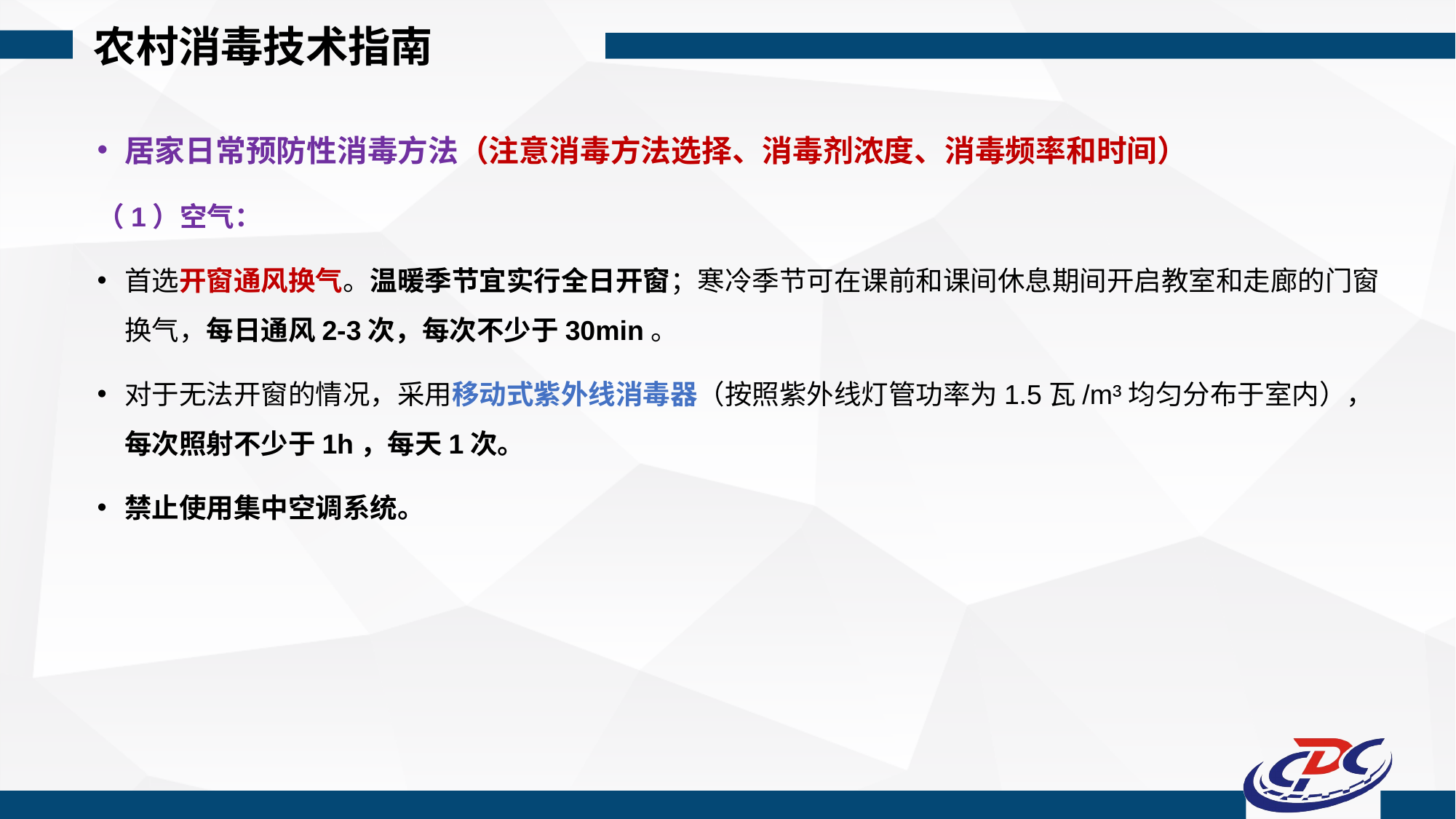

农村消毒技术指南

居家日常预防性消毒方法（注意消毒方法选择、消毒剂浓度、消毒频率和时间）
（1）空气：
首选开窗通风换气。温暖季节宜实行全日开窗；寒冷季节可在课前和课间休息期间开启教室和走廊的门窗换气，每日通风2-3次，每次不少于30min。
对于无法开窗的情况，采用移动式紫外线消毒器（按照紫外线灯管功率为1.5瓦/m³均匀分布于室内），每次照射不少于1h，每天1次。
禁止使用集中空调系统。